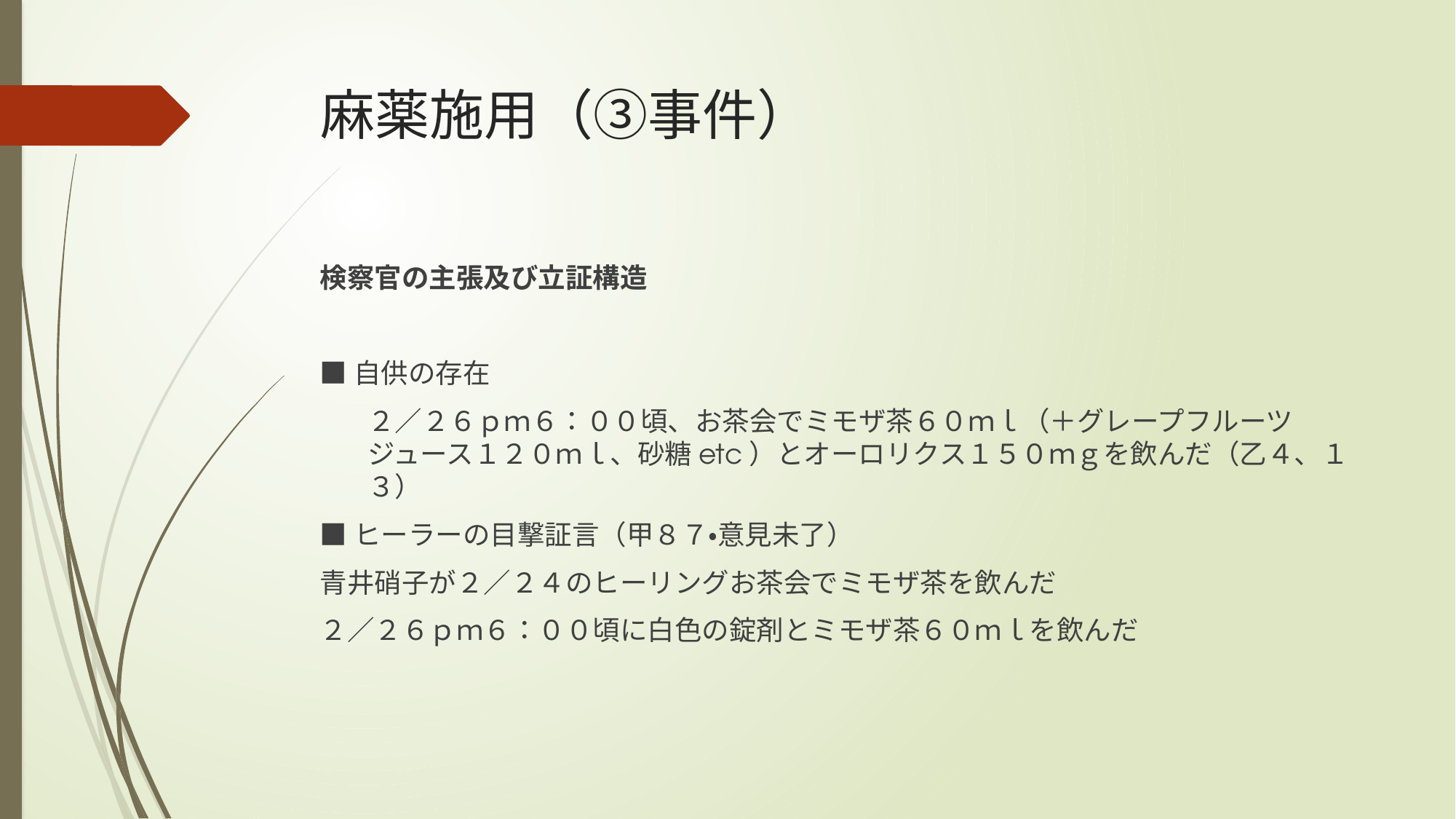

# 麻薬施用（③事件）
検察官の主張及び立証構造

■自供の存在
２／２６ｐｍ６：００頃、お茶会でミモザ茶６０ｍｌ（＋グレープフルーツジュース１２０ｍｌ、砂糖etc）とオーロリクス１５０ｍｇを飲んだ（乙４、１３）
■ヒーラーの目撃証言（甲８７・意見未了）
青井硝子が２／２４のヒーリングお茶会でミモザ茶を飲んだ
２／２６ｐｍ６：００頃に白色の錠剤とミモザ茶６０ｍｌを飲んだ